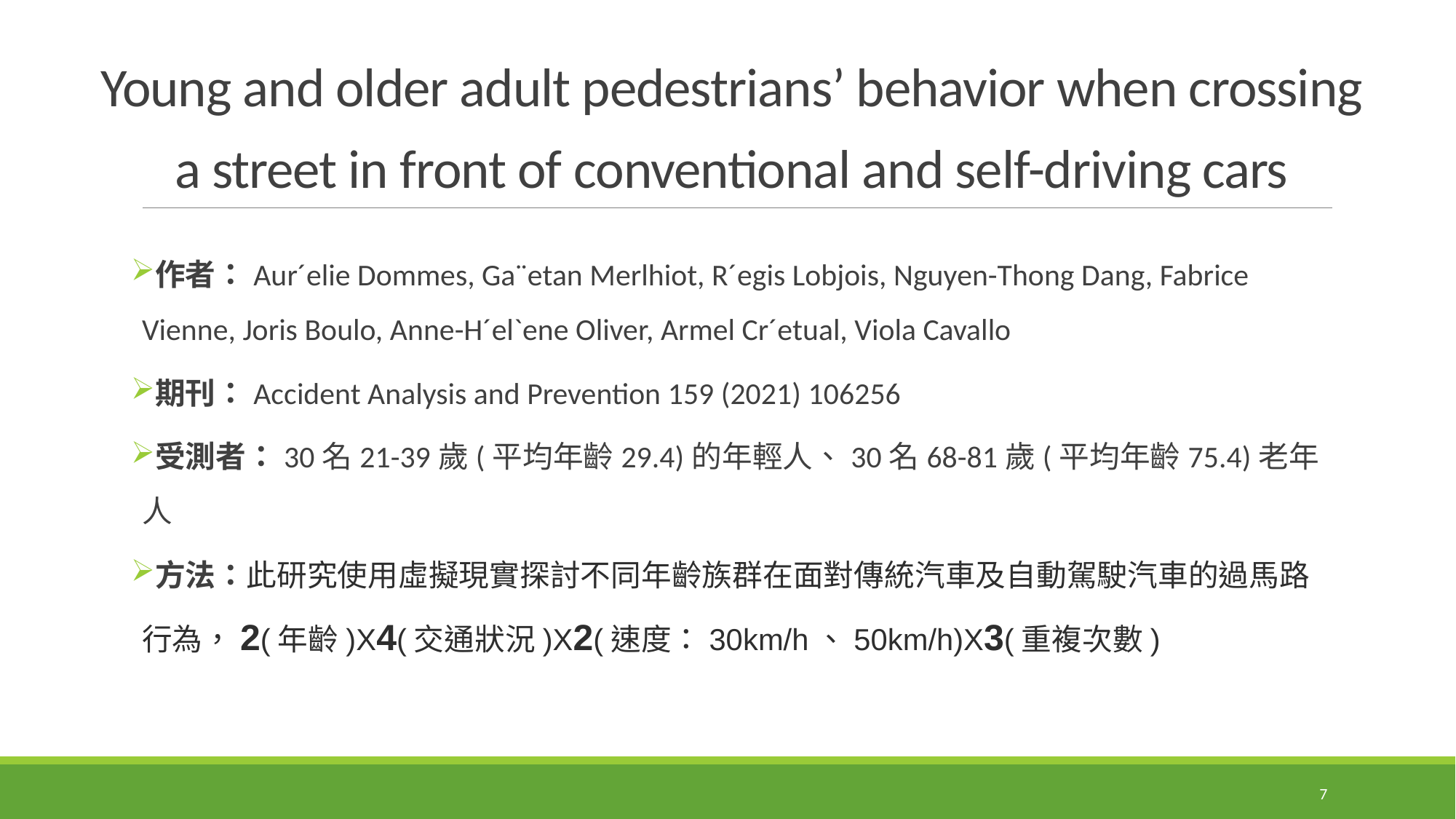

# Young and older adult pedestrians’ behavior when crossing a street in front of conventional and self-driving cars
作者：Aur´elie Dommes, Ga¨etan Merlhiot, R´egis Lobjois, Nguyen-Thong Dang, Fabrice Vienne, Joris Boulo, Anne-H´el`ene Oliver, Armel Cr´etual, Viola Cavallo
期刊：Accident Analysis and Prevention 159 (2021) 106256
受測者：30名21-39歲(平均年齡29.4)的年輕人、30名68-81歲(平均年齡75.4)老年人
方法：此研究使用虛擬現實探討不同年齡族群在面對傳統汽車及自動駕駛汽車的過馬路行為，2(年齡)X4(交通狀況)X2(速度：30km/h、50km/h)X3(重複次數)

7